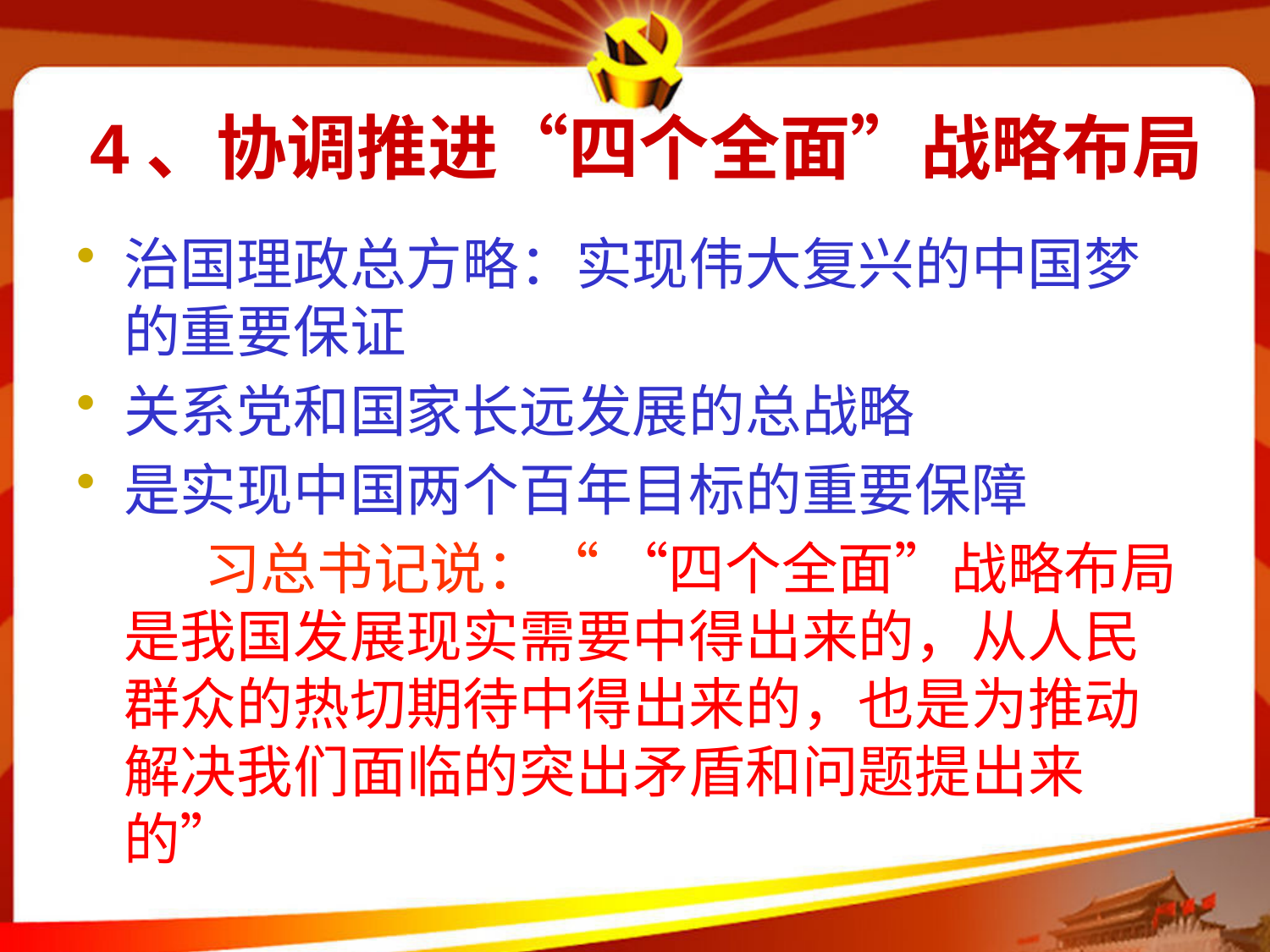

# 4、协调推进“四个全面”战略布局
治国理政总方略：实现伟大复兴的中国梦的重要保证
关系党和国家长远发展的总战略
是实现中国两个百年目标的重要保障
         习总书记说：“ “四个全面”战略布局是我国发展现实需要中得出来的，从人民群众的热切期待中得出来的，也是为推动解决我们面临的突出矛盾和问题提出来的”